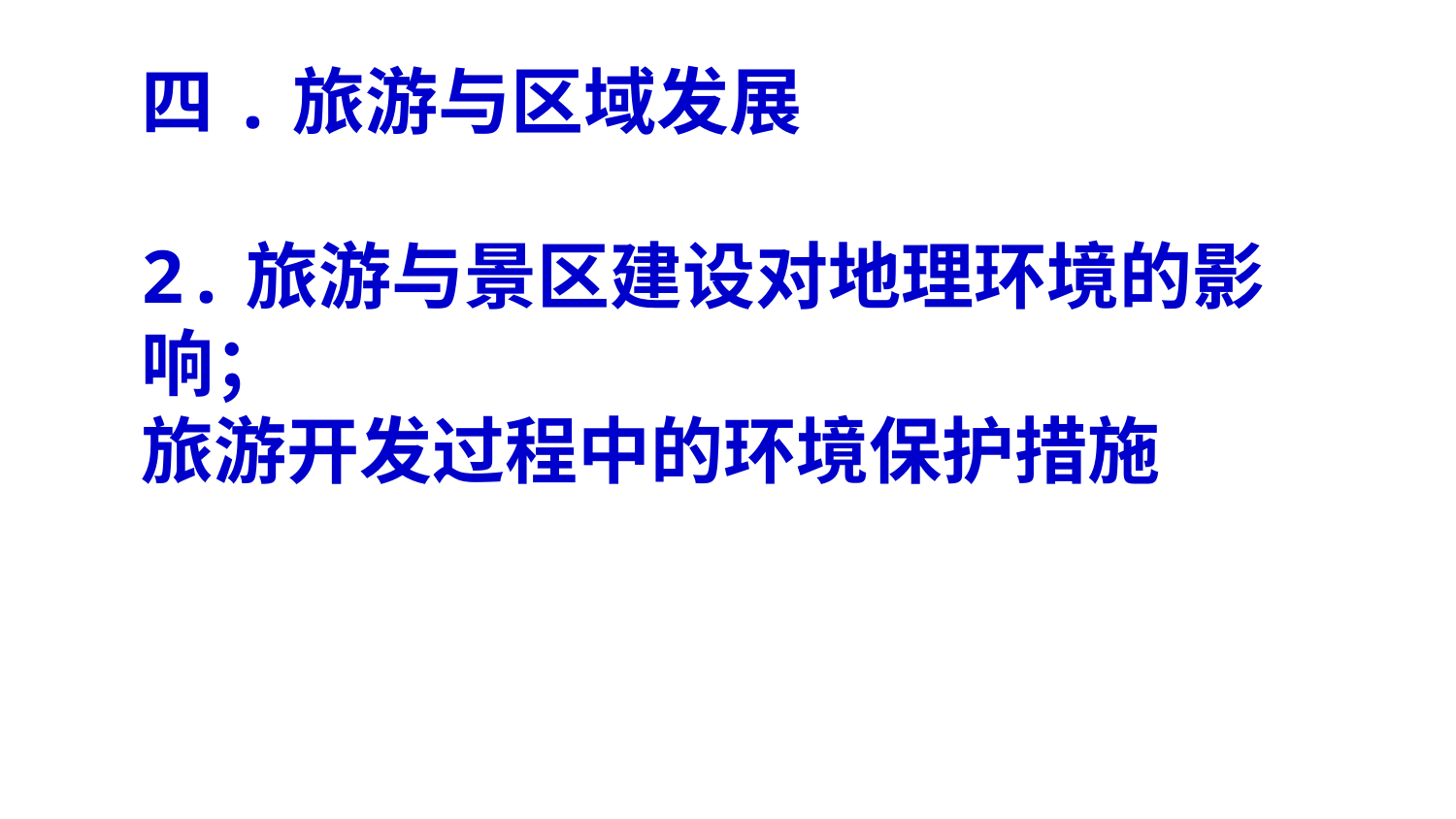

四.旅游与区域发展

2.旅游与景区建设对地理环境的影响；
旅游开发过程中的环境保护措施